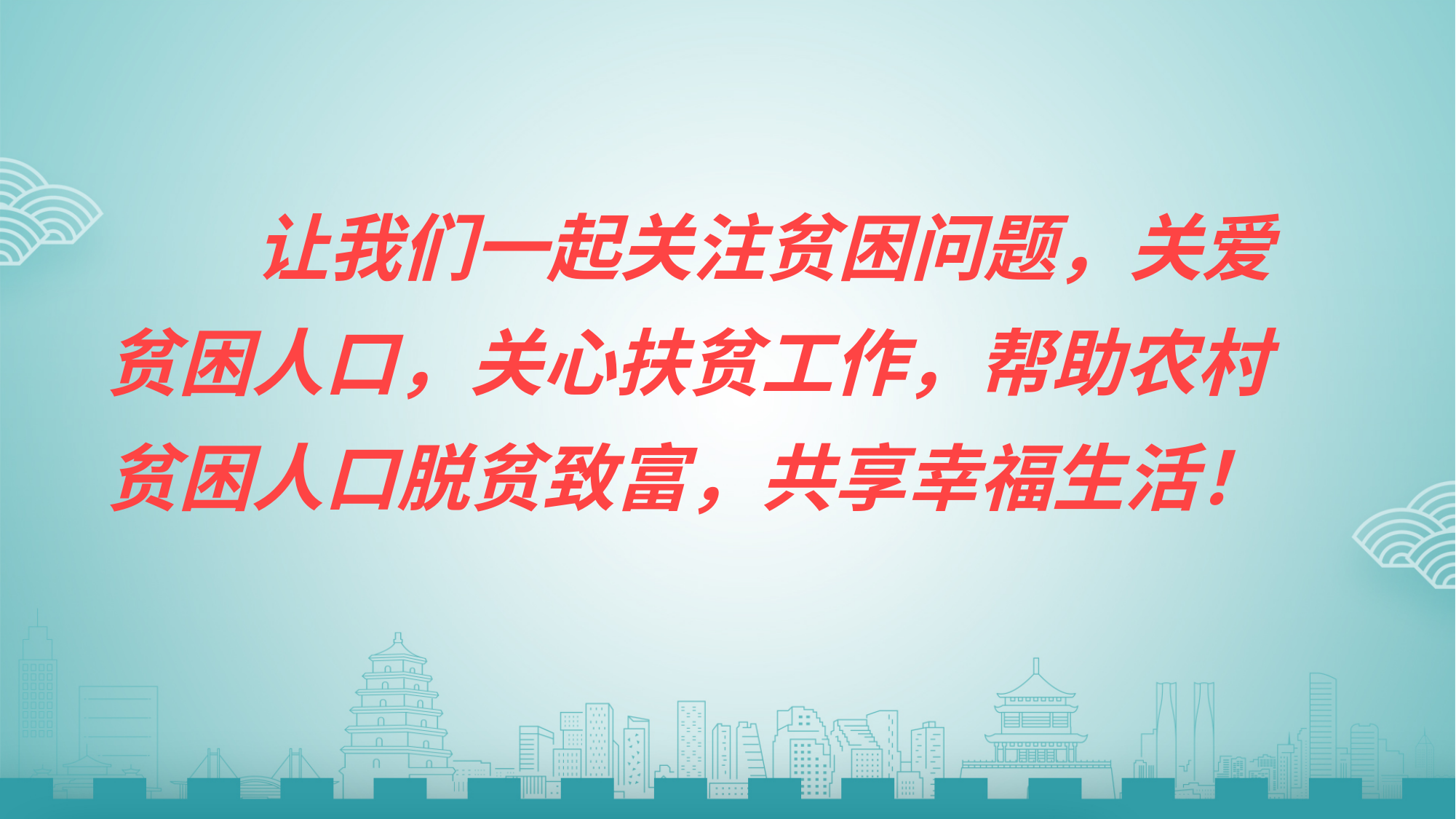

让我们一起关注贫困问题，关爱贫困人口，关心扶贫工作，帮助农村贫困人口脱贫致富，共享幸福生活！